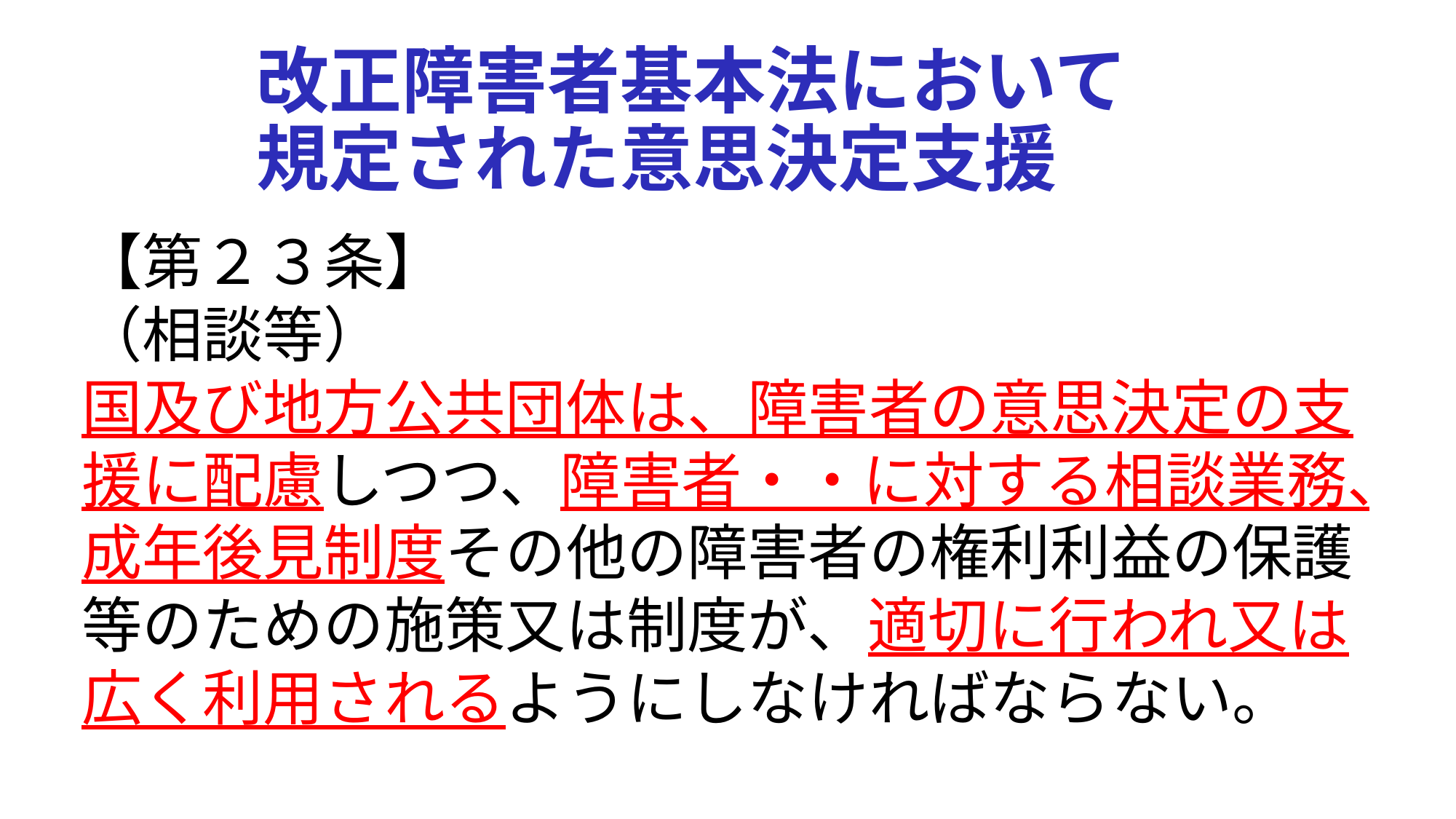

# 改正障害者基本法において 　　規定された意思決定支援
【第２３条】
（相談等）
国及び地方公共団体は、障害者の意思決定の支援に配慮しつつ、障害者・・に対する相談業務、成年後見制度その他の障害者の権利利益の保護等のための施策又は制度が、適切に行われ又は広く利用されるようにしなければならない。